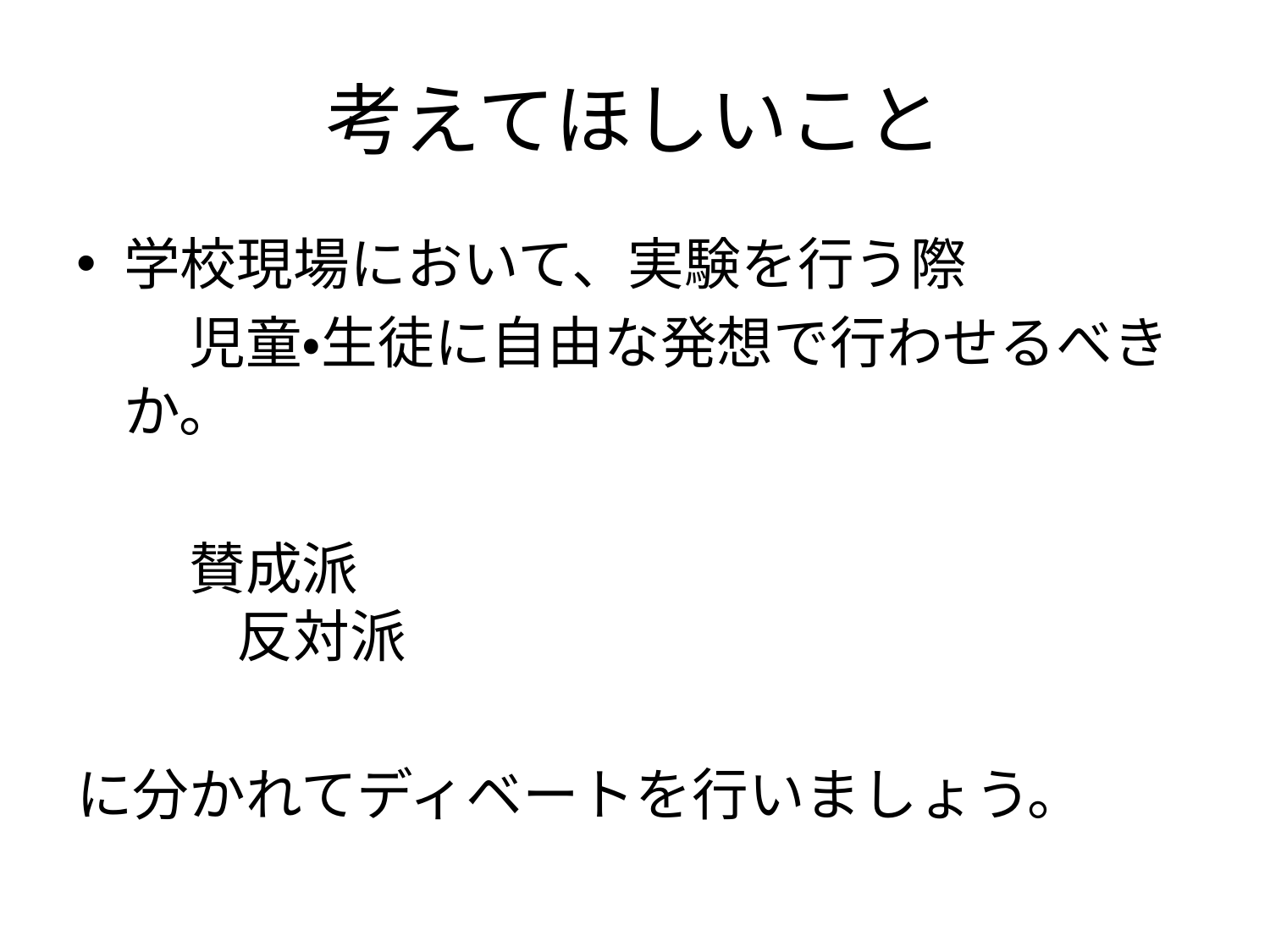

# 考えてほしいこと
学校現場において、実験を行う際
　　児童・生徒に自由な発想で行わせるべきか。

　　賛成派　　　　　　　　　　　　　　　　反対派

に分かれてディベートを行いましょう。